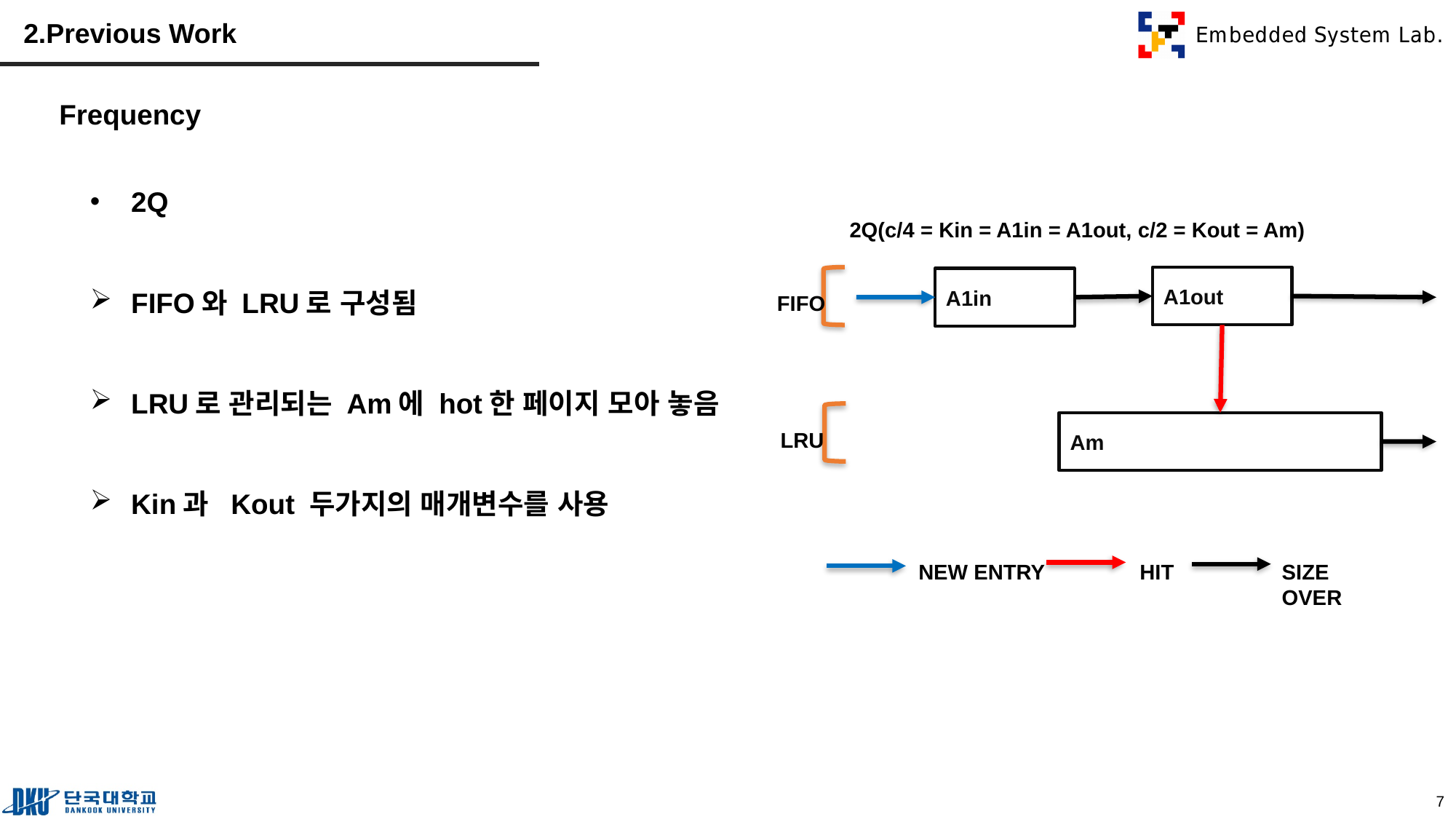

# 2.Previous Work
Frequency

2Q

FIFO와 LRU로 구성됨

LRU로 관리되는 Am에 hot한 페이지 모아 놓음

Kin과  Kout 두가지의 매개변수를 사용

2Q(c/4 = Kin = A1in = A1out, c/2 = Kout = Am)

A1out
A1in
FIFO

Am
LRU
NEW ENTRY
HIT
SIZE OVER

7